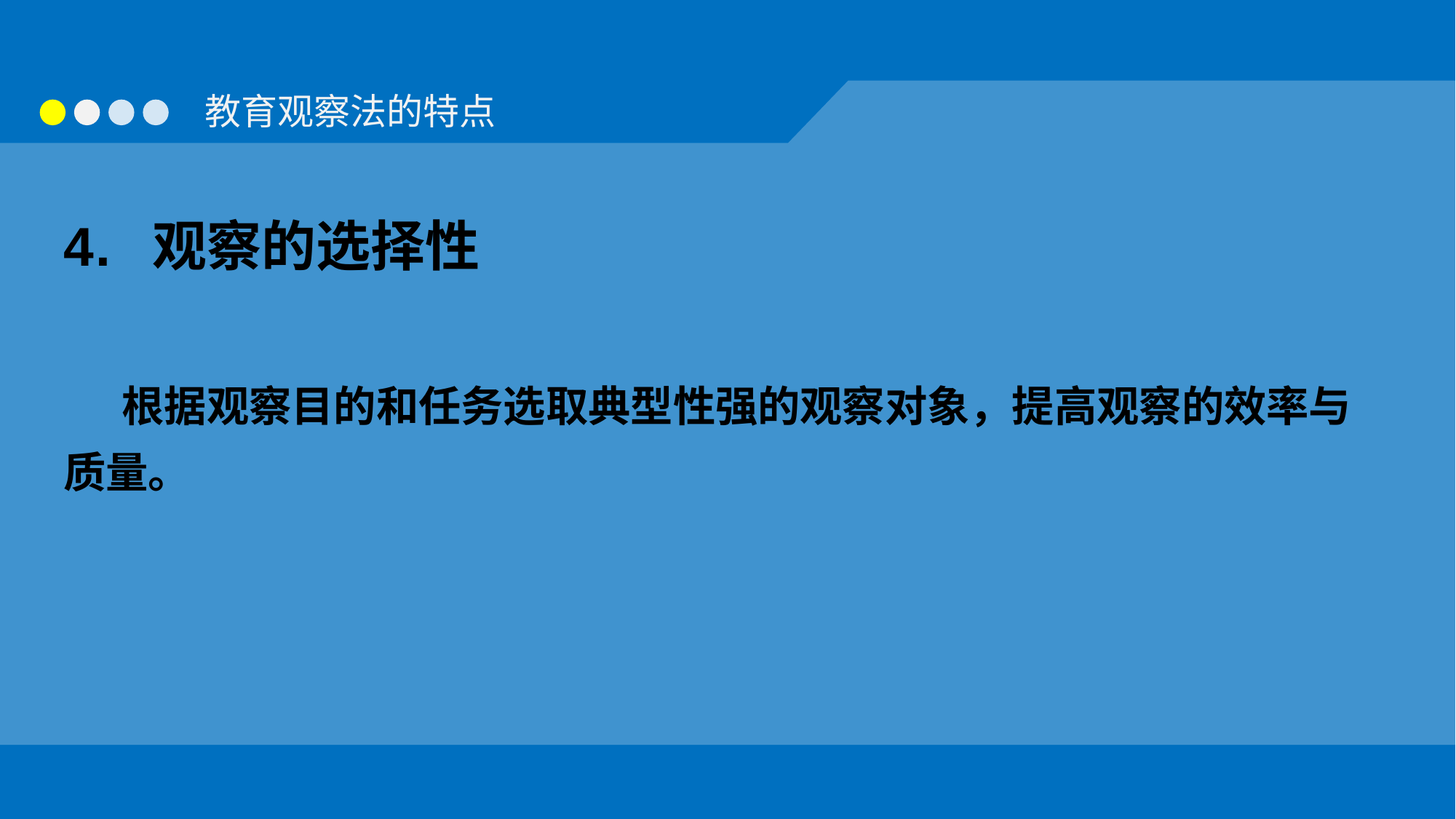

观察的选择性

     根据观察目的和任务选取典型性强的观察对象，提高观察的效率与质量。